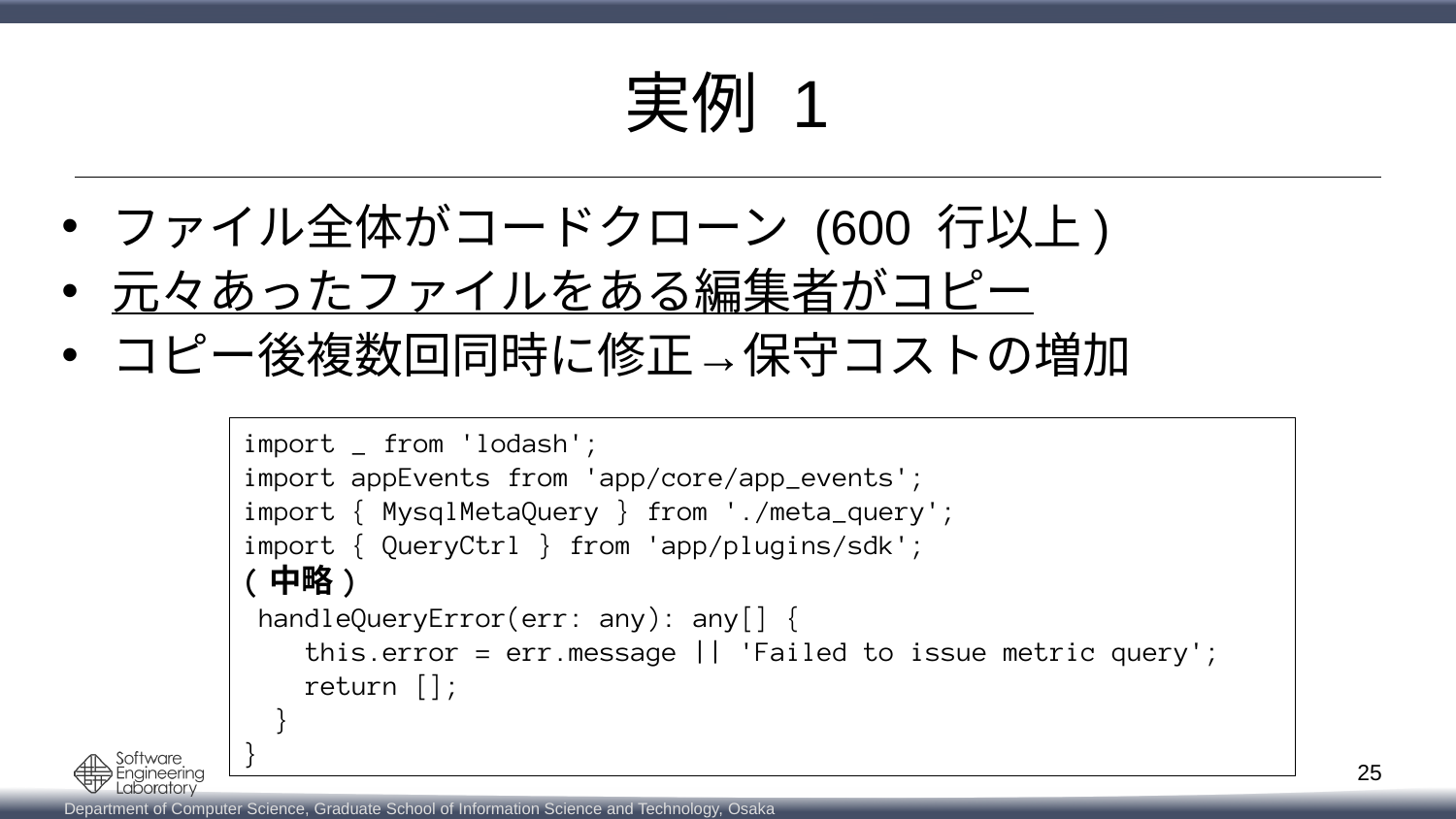

# 実例 1
ファイル全体がコードクローン (600 行以上)
元々あったファイルをある編集者がコピー
コピー後複数回同時に修正→保守コストの増加

import _ from 'lodash';
import appEvents from 'app/core/app_events';
import { MysqlMetaQuery } from './meta_query';
import { QueryCtrl } from 'app/plugins/sdk';
(中略)
 handleQueryError(err: any): any[] {
    this.error = err.message || 'Failed to issue metric query';
    return [];
  }
}
25